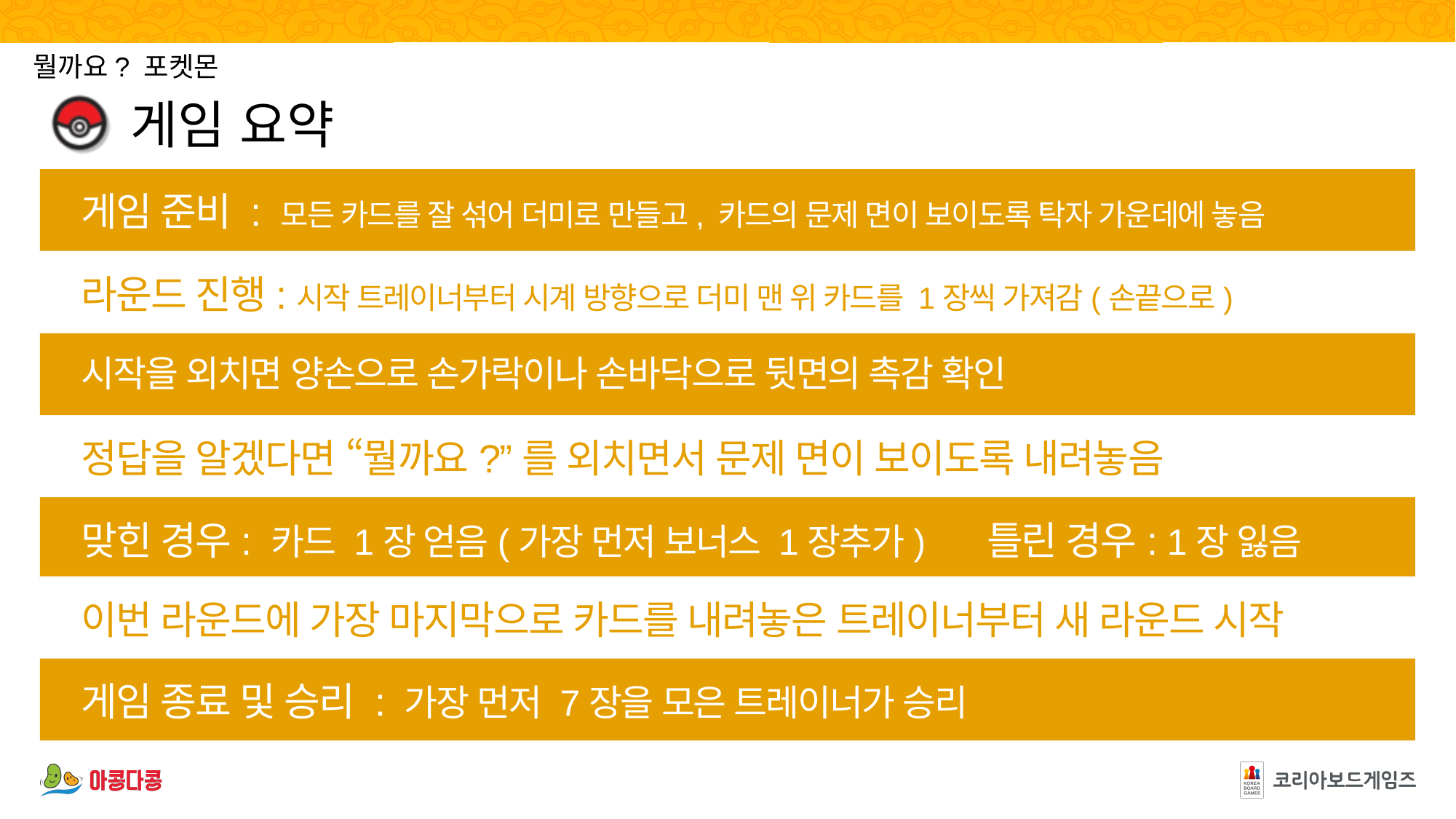

게임 준비 : 모든 카드를 잘 섞어 더미로 만들고, 카드의 문제 면이 보이도록 탁자 가운데에 놓음

라운드 진행:시작 트레이너부터 시계 방향으로 더미 맨 위 카드를 1장씩 가져감(손끝으로)

시작을 외치면 양손으로 손가락이나 손바닥으로 뒷면의 촉감 확인

정답을 알겠다면 “뭘까요?”를 외치면서 문제 면이 보이도록 내려놓음

맞힌 경우: 카드 1장 얻음(가장 먼저 보너스 1장추가)      틀린 경우: 1장 잃음

이번 라운드에 가장 마지막으로 카드를 내려놓은 트레이너부터 새 라운드 시작

게임 종료 및 승리 : 가장 먼저 7장을 모은 트레이너가 승리